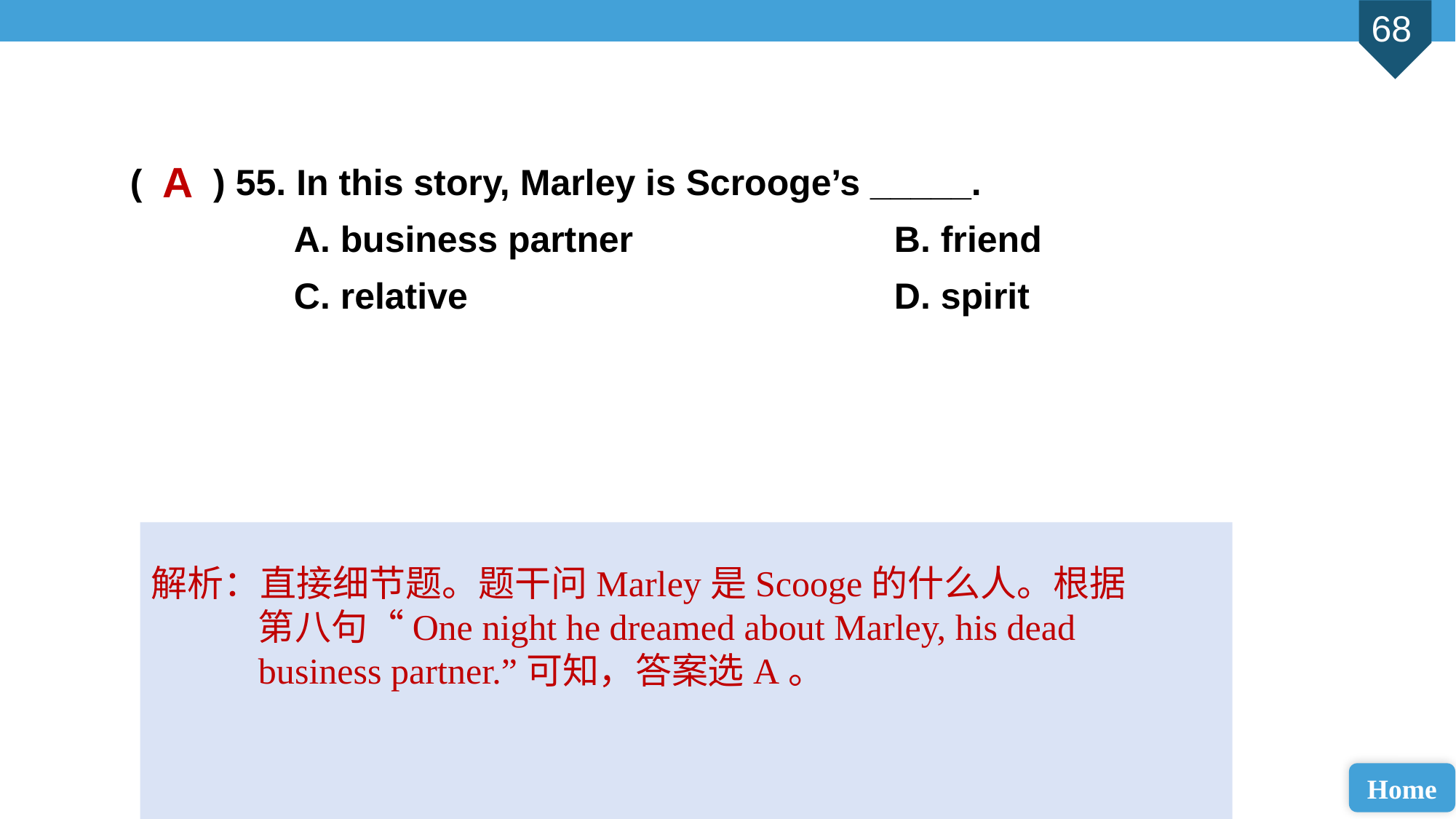

(       ) 55. In this story, Marley is Scrooge’s _____.
A. business partner 			B. friend
C. relative 				D. spirit
A

解析：直接细节题。题干问Marley是Scooge的什么人。根据第八句“One night he dreamed about Marley, his dead business partner.”可知，答案选A。